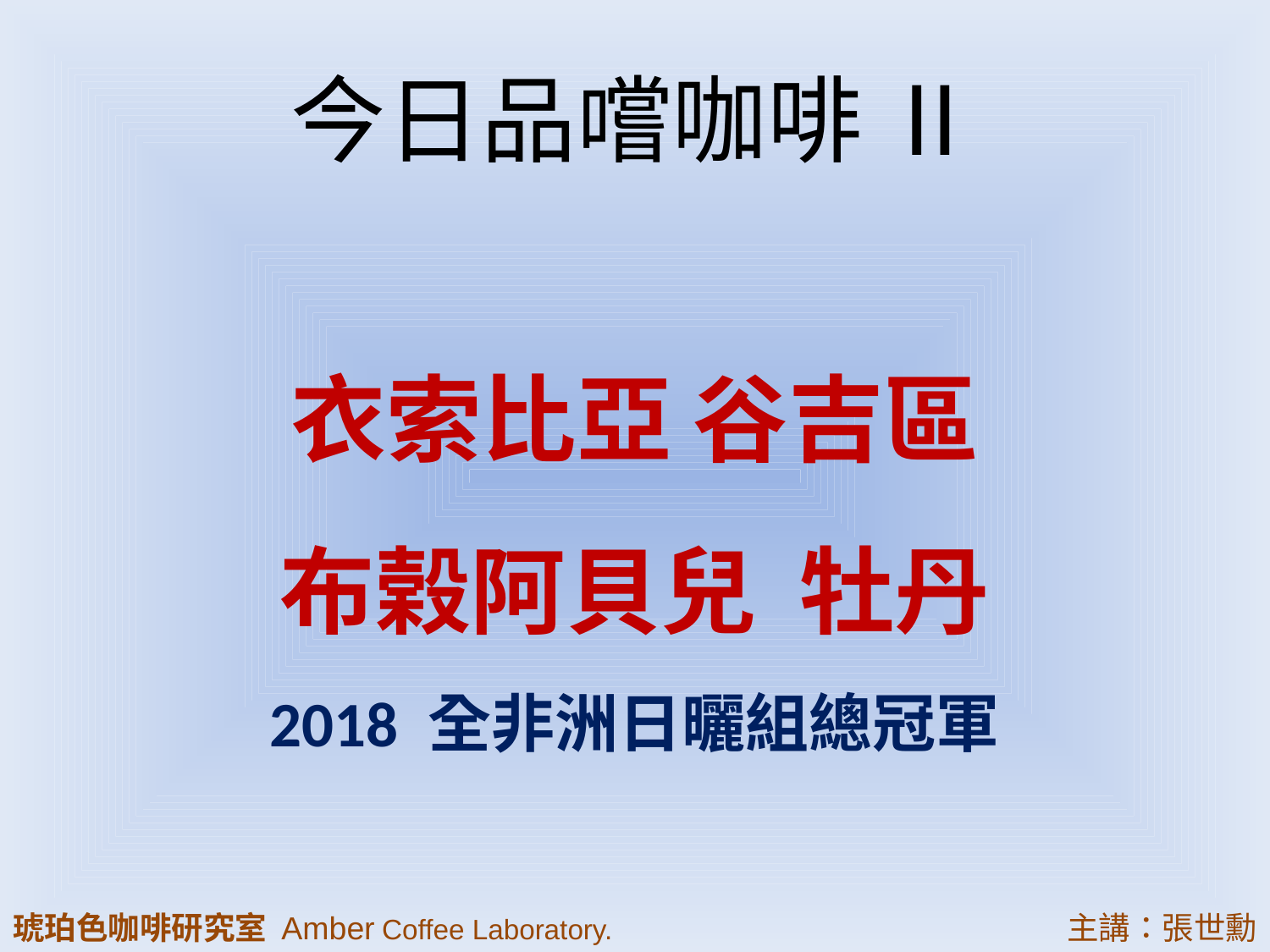

# 今日品嚐咖啡 Ⅱ
衣索比亞 谷吉區
布榖阿貝兒  牡丹
2018 全非洲日曬組總冠軍
琥珀色咖啡研究室 Amber Coffee Laboratory.
主講：張世勳